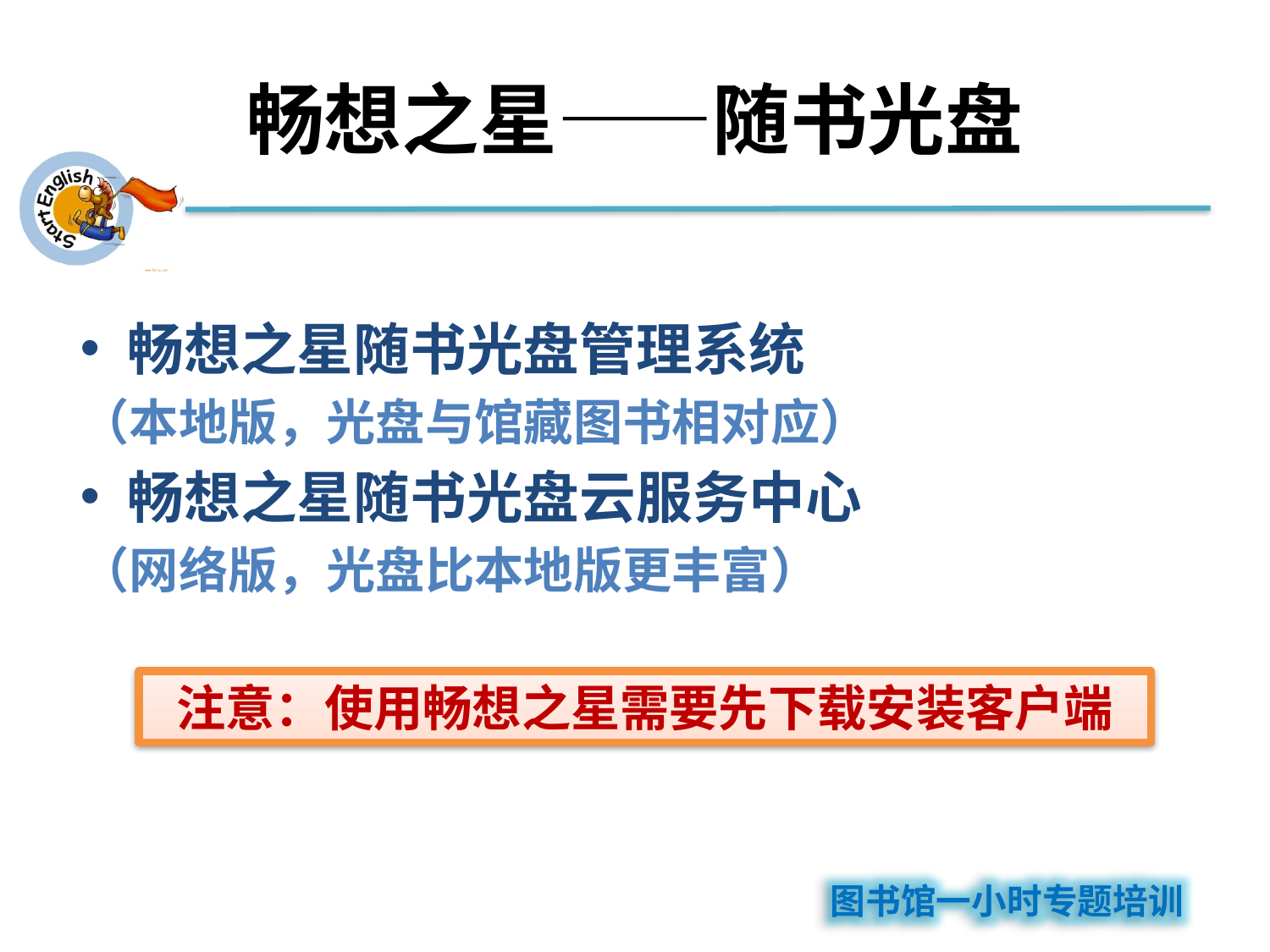

# 畅想之星——随书光盘

畅想之星随书光盘管理系统
（本地版，光盘与馆藏图书相对应）
畅想之星随书光盘云服务中心
（网络版，光盘比本地版更丰富）

注意：使用畅想之星需要先下载安装客户端